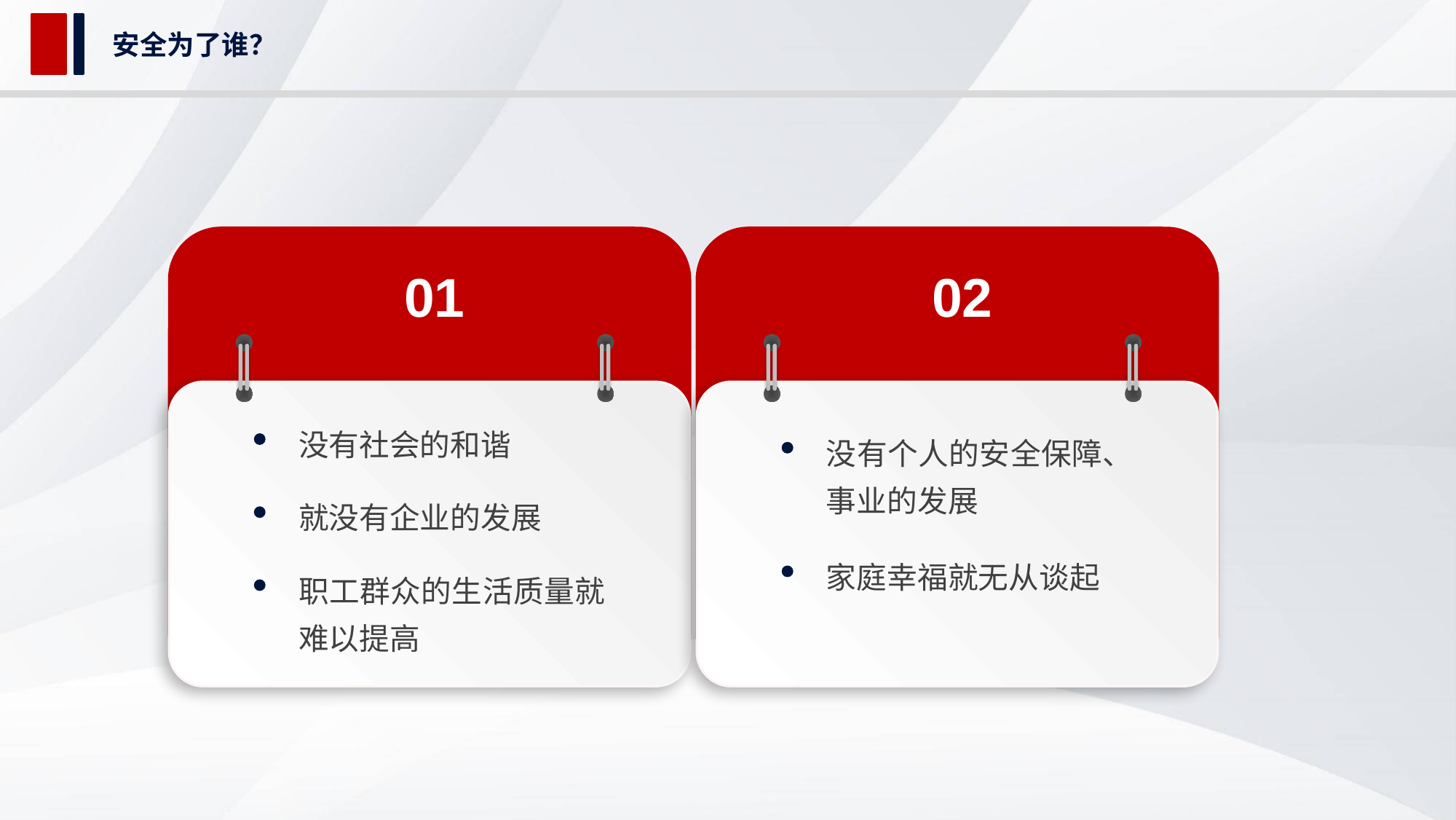

安全为了谁？

01
没有社会的和谐

就没有企业的发展

职工群众的生活质量就难以提高

02
没有个人的安全保障、事业的发展

家庭幸福就无从谈起